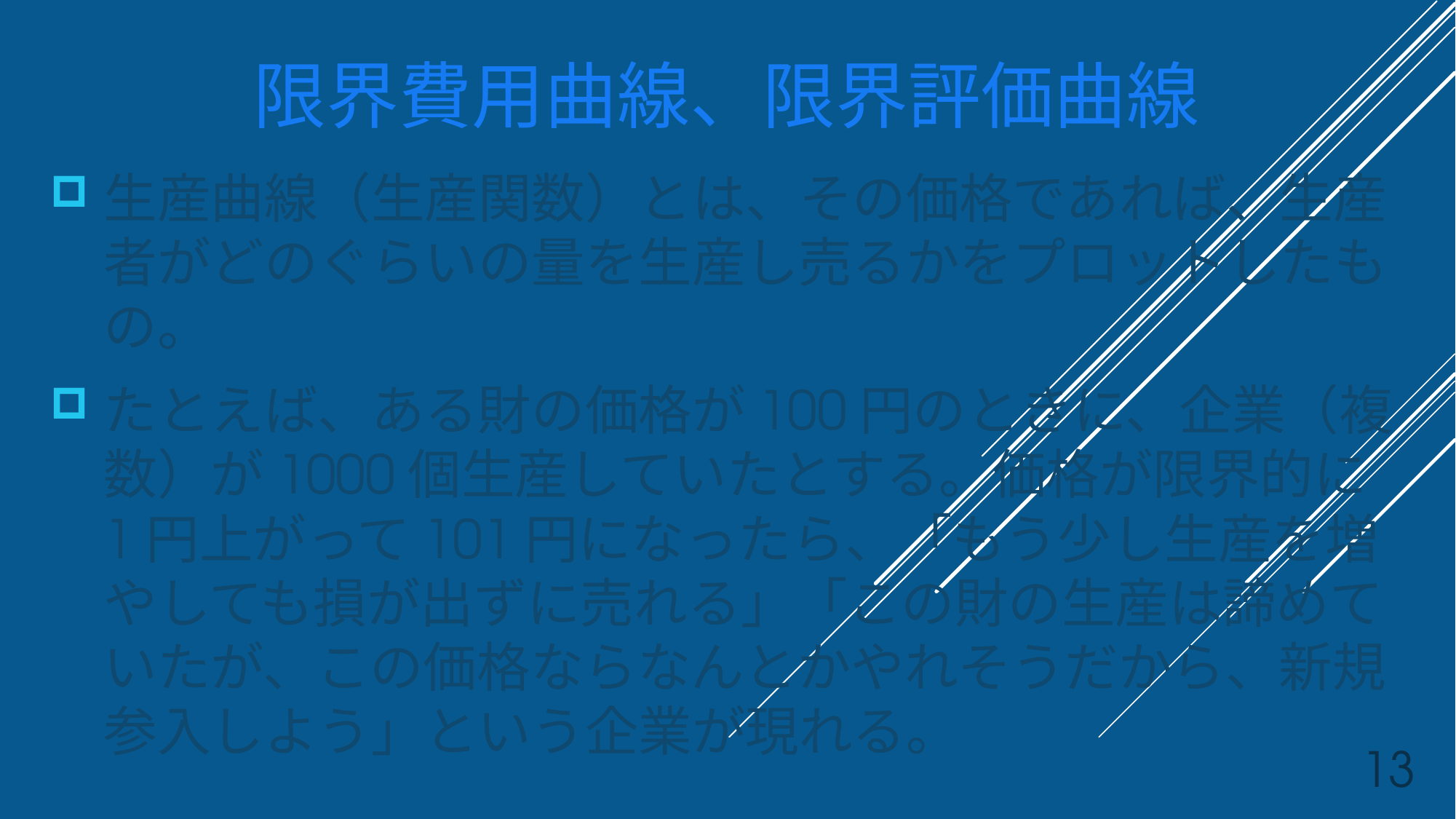

# 限界費用曲線、限界評価曲線
生産曲線（生産関数）とは、その価格であれば、生産者がどのぐらいの量を生産し売るかをプロットしたもの。
たとえば、ある財の価格が100円のときに、企業（複数）が1000個生産していたとする。価格が限界的に1円上がって101円になったら、「もう少し生産を増やしても損が出ずに売れる」「この財の生産は諦めていたが、この価格ならなんとかやれそうだから、新規参入しよう」という企業が現れる。
13